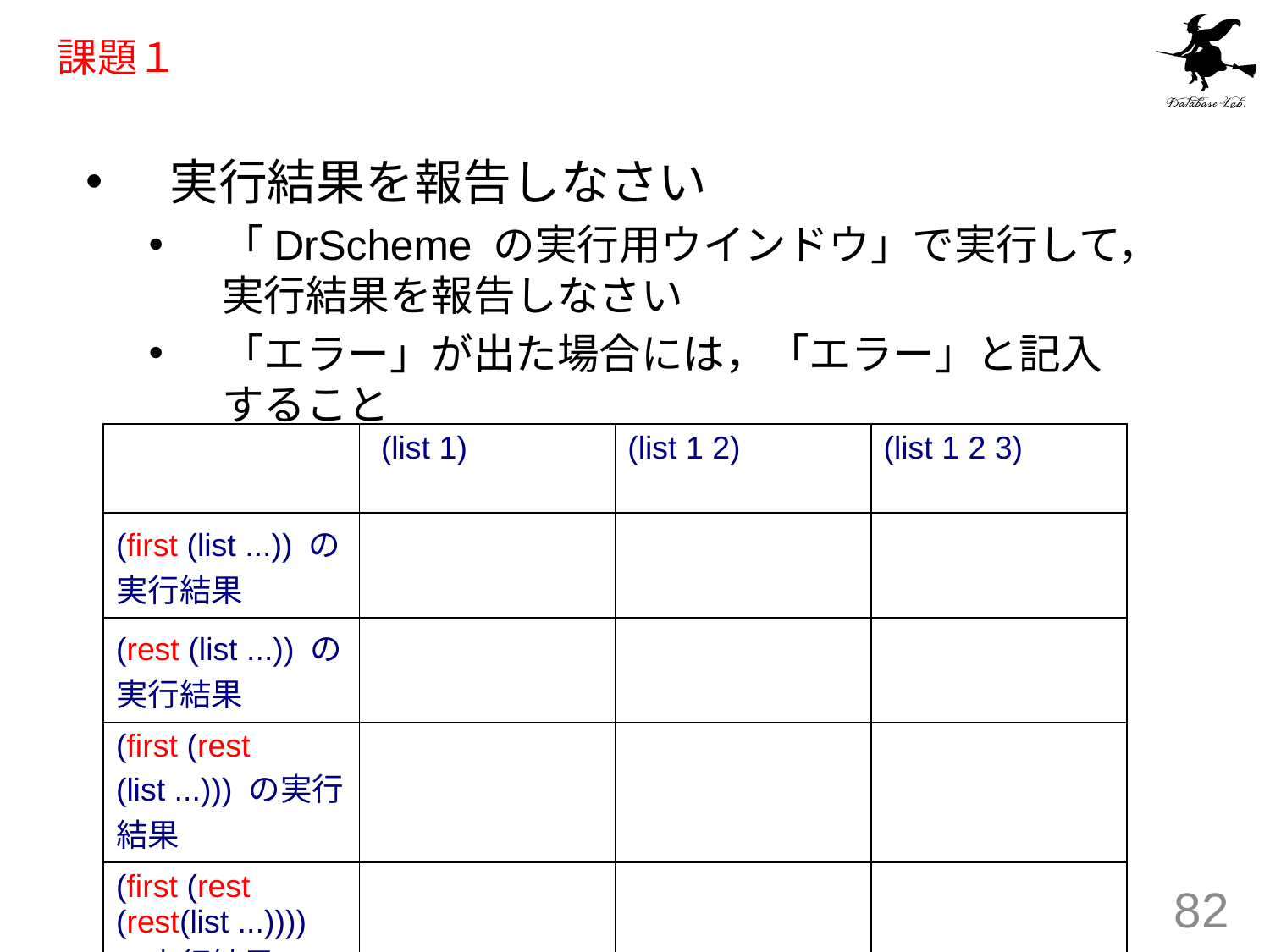

# 課題１
実行結果を報告しなさい
「DrScheme の実行用ウインドウ」で実行して，実行結果を報告しなさい
「エラー」が出た場合には，「エラー」と記入すること
|  | (list 1) | (list 1 2) | (list 1 2 3) |
| --- | --- | --- | --- |
| (first (list ...)) の実行結果 |  |  |  |
| (rest (list ...)) の実行結果 |  |  |  |
| (first (rest (list ...))) の実行結果 |  |  |  |
| (first (rest (rest(list ...)))) の実行結果 |  |  |  |
82